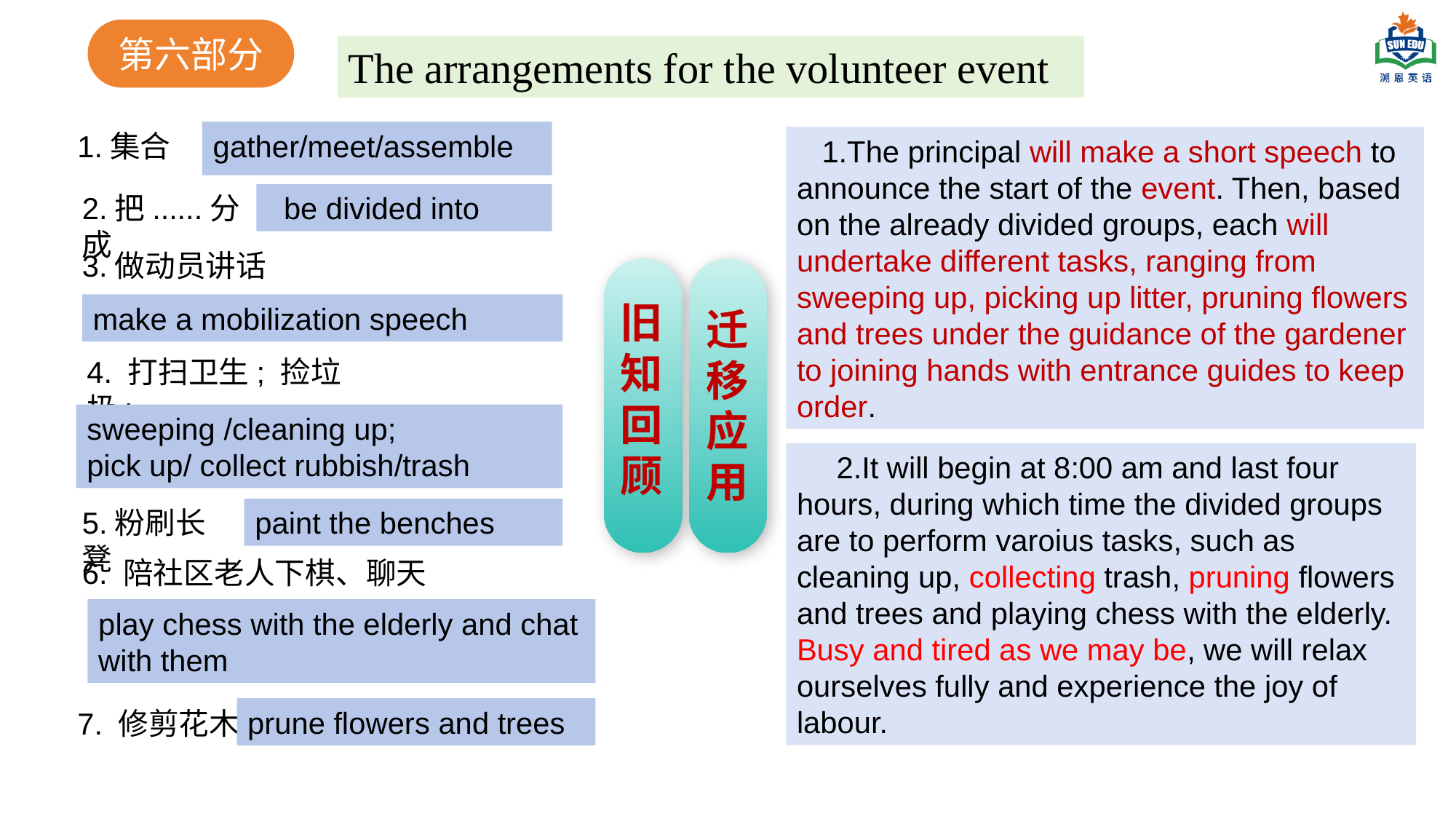

第六部分
The arrangements for the volunteer event
1.集合
gather/meet/assemble
   1.The principal will make a short speech to announce the start of the event. Then, based on the already divided groups, each will undertake different tasks, ranging from sweeping up, picking up litter, pruning flowers and trees under the guidance of the gardener to joining hands with entrance guides to keep order.
2.把......分成
  be divided into
3.做动员讲话

旧
知
回
顾
迁
移
应
用
make a mobilization speech
4. 打扫卫生; 捡垃圾;
sweeping /cleaning up;
pick up/ collect rubbish/trash
     2.It will begin at 8:00 am and last four hours, during which time the divided groups are to perform varoius tasks, such as cleaning up, collecting trash, pruning flowers and trees and playing chess with the elderly.
Busy and tired as we may be, we will relax ourselves fully and experience the joy of labour.
5.粉刷长凳
paint the benches
6. 陪社区老人下棋、聊天
play chess with the elderly and chat with them
prune flowers and trees
7. 修剪花木